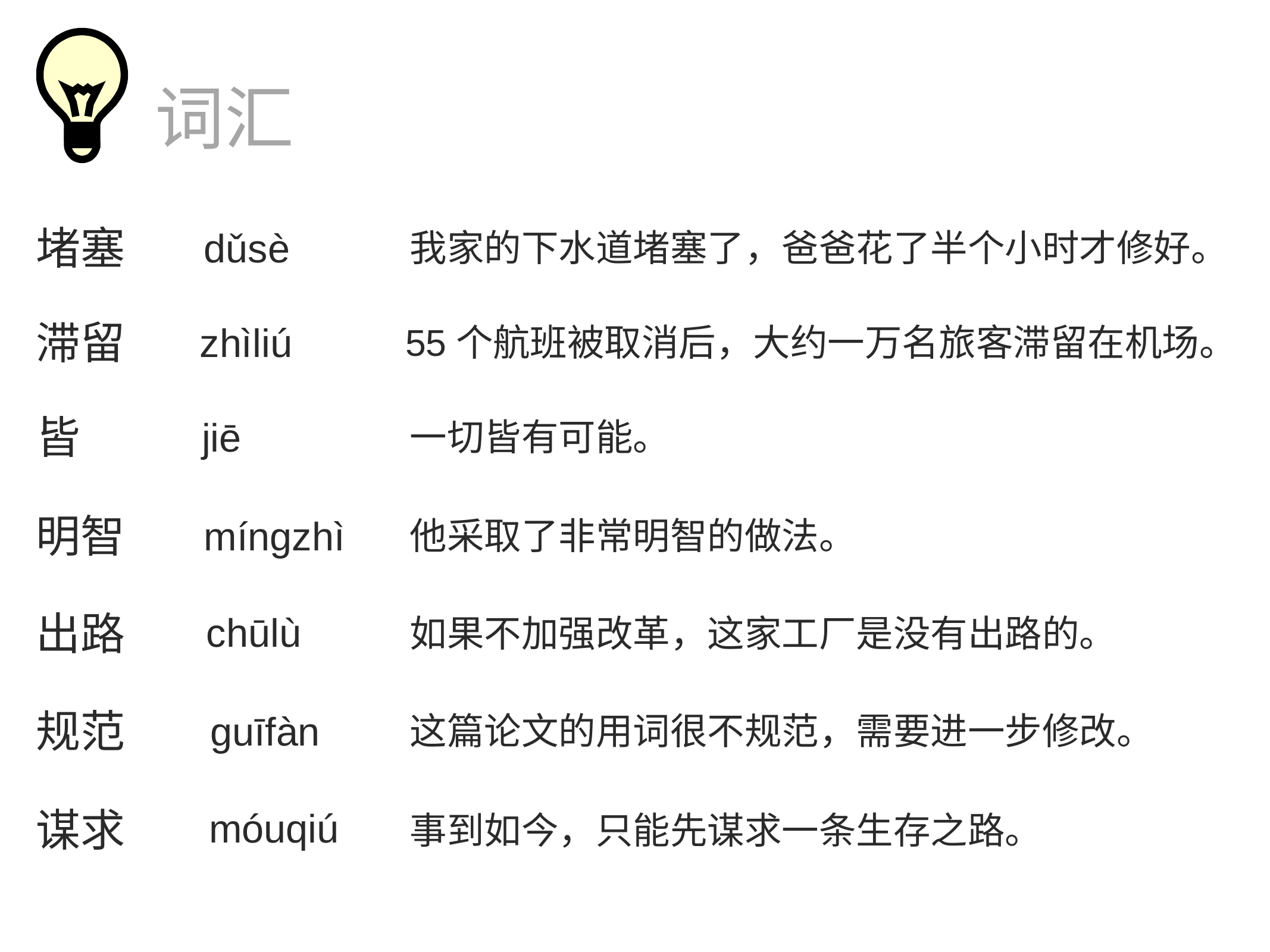

词汇
堵塞
dǔsè
我家的下水道堵塞了，爸爸花了半个小时才修好。
滞留
zhìliú
55个航班被取消后，大约一万名旅客滞留在机场。
皆
jiē
一切皆有可能。
明智
míngzhì
他采取了非常明智的做法。
出路
chūlù
如果不加强改革，这家工厂是没有出路的。
规范
guīfàn
这篇论文的用词很不规范，需要进一步修改。
谋求
móuqiú
事到如今，只能先谋求一条生存之路。